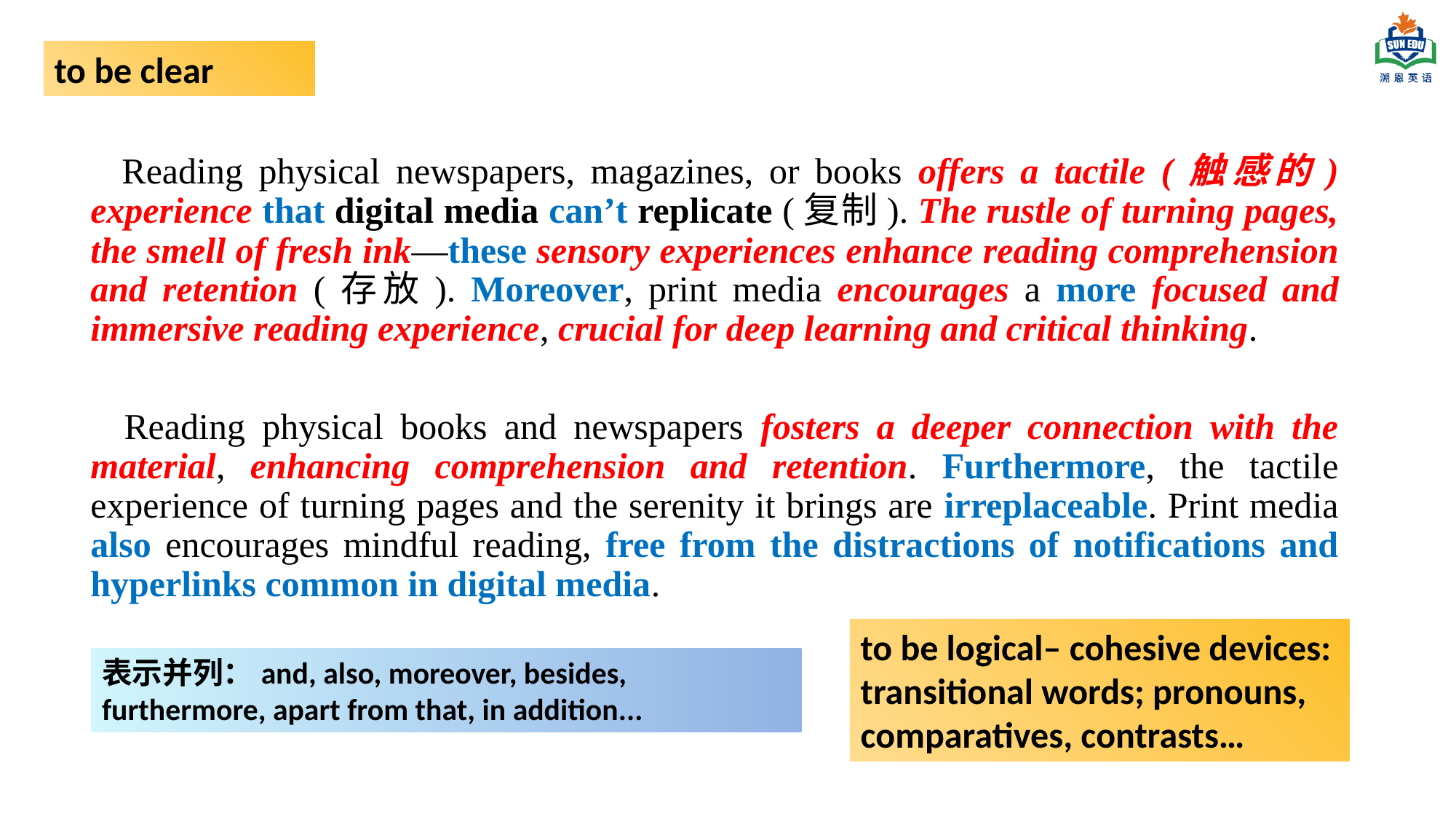

to be clear
  Reading physical newspapers, magazines, or books offers a tactile (触感的) experience that digital media can’t replicate (复制). The rustle of turning pages, the smell of fresh ink—these sensory experiences enhance reading comprehension and retention (存放). Moreover, print media encourages a more focused and immersive reading experience, crucial for deep learning and critical thinking.

  Reading physical books and newspapers fosters a deeper connection with the material, enhancing comprehension and retention. Furthermore, the tactile experience of turning pages and the serenity it brings are irreplaceable. Print media also encourages mindful reading, free from the distractions of notifications and hyperlinks common in digital media.

  Reading physical newspapers, magazines, or books offers a tactile (触感的) experience that digital media can’t replicate (复制). The rustle of turning pages, the smell of fresh ink—these sensory experiences enhance reading comprehension and retention (存放). Moreover, print media encourages a more focused and immersive reading experience, crucial for deep learning and critical thinking.

  Reading physical books and newspapers fosters a deeper connection with the material, enhancing comprehension and retention. Furthermore, the tactile experience of turning pages and the serenity it brings are irreplaceable. Print media also encourages mindful reading, free from the distractions of notifications and hyperlinks common in digital media.

to be logical– cohesive devices:
transitional words; pronouns, comparatives, contrasts…
表示并列：and, also, moreover, besides, furthermore, apart from that, in addition...